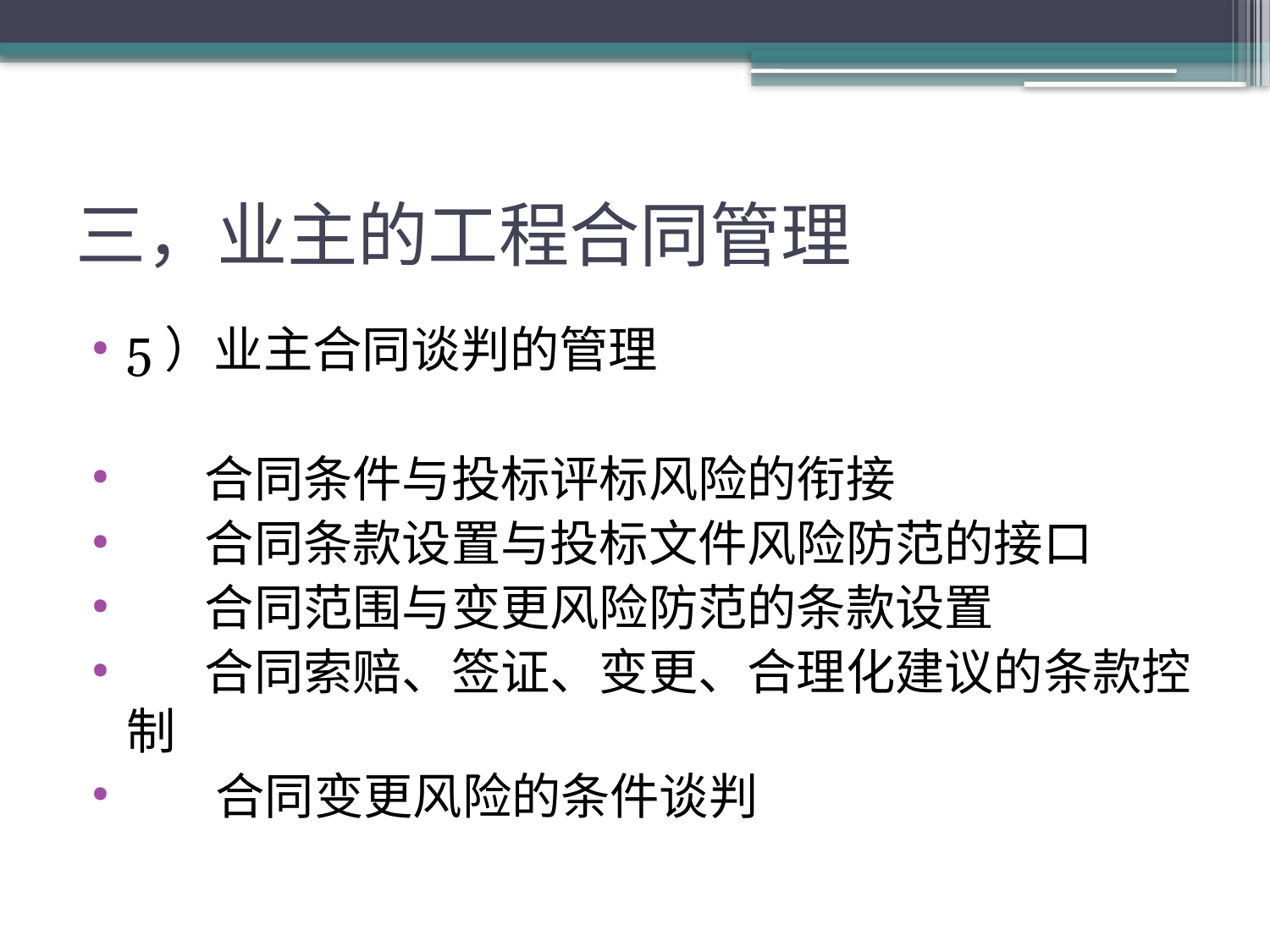

# 三，业主的工程合同管理
5）业主合同谈判的管理

      合同条件与投标评标风险的衔接
      合同条款设置与投标文件风险防范的接口
      合同范围与变更风险防范的条款设置
      合同索赔、签证、变更、合理化建议的条款控制
       合同变更风险的条件谈判